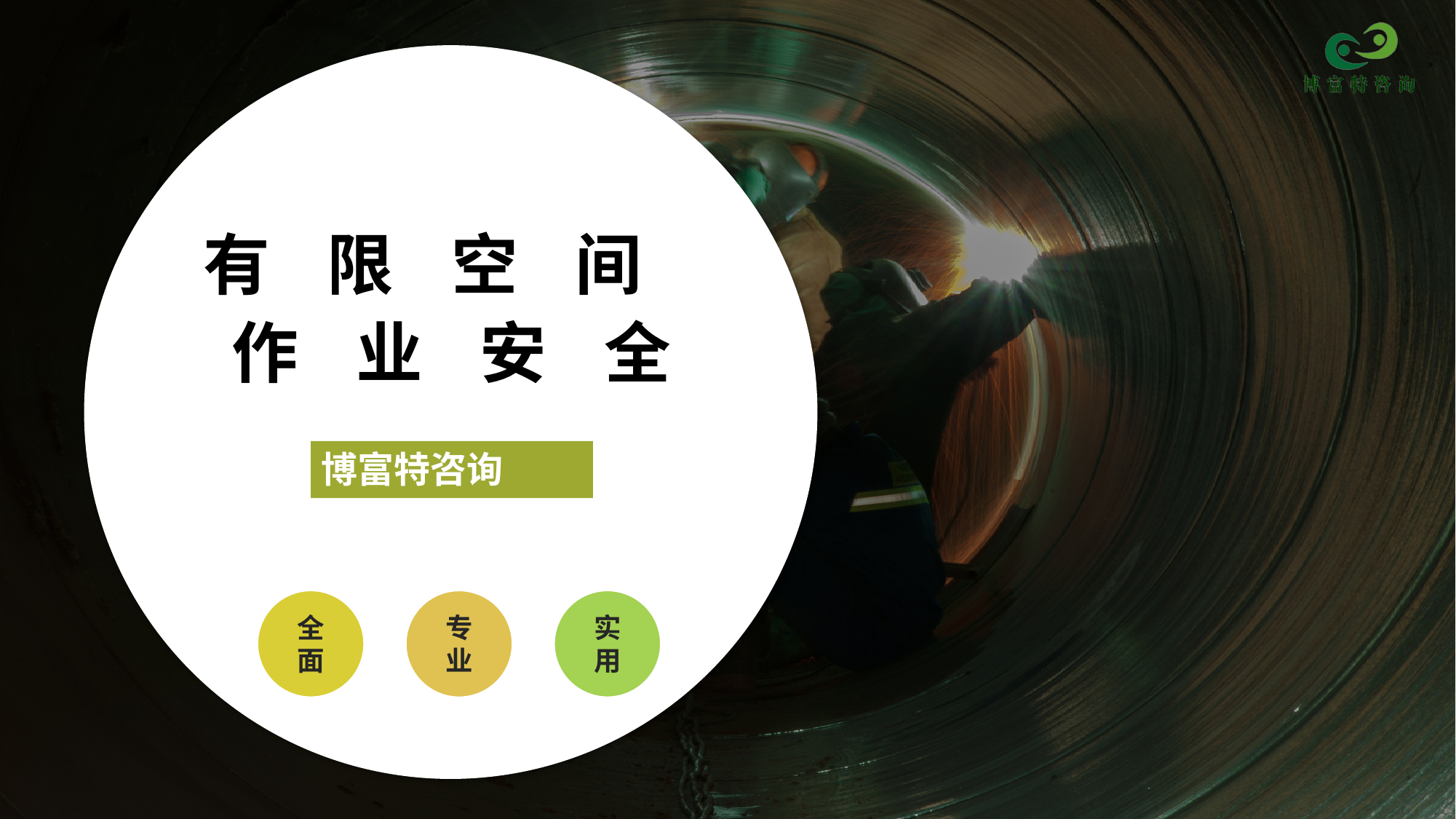

# 有  限  空  间 作  业  安  全
博富特咨询
全面
实用
专业